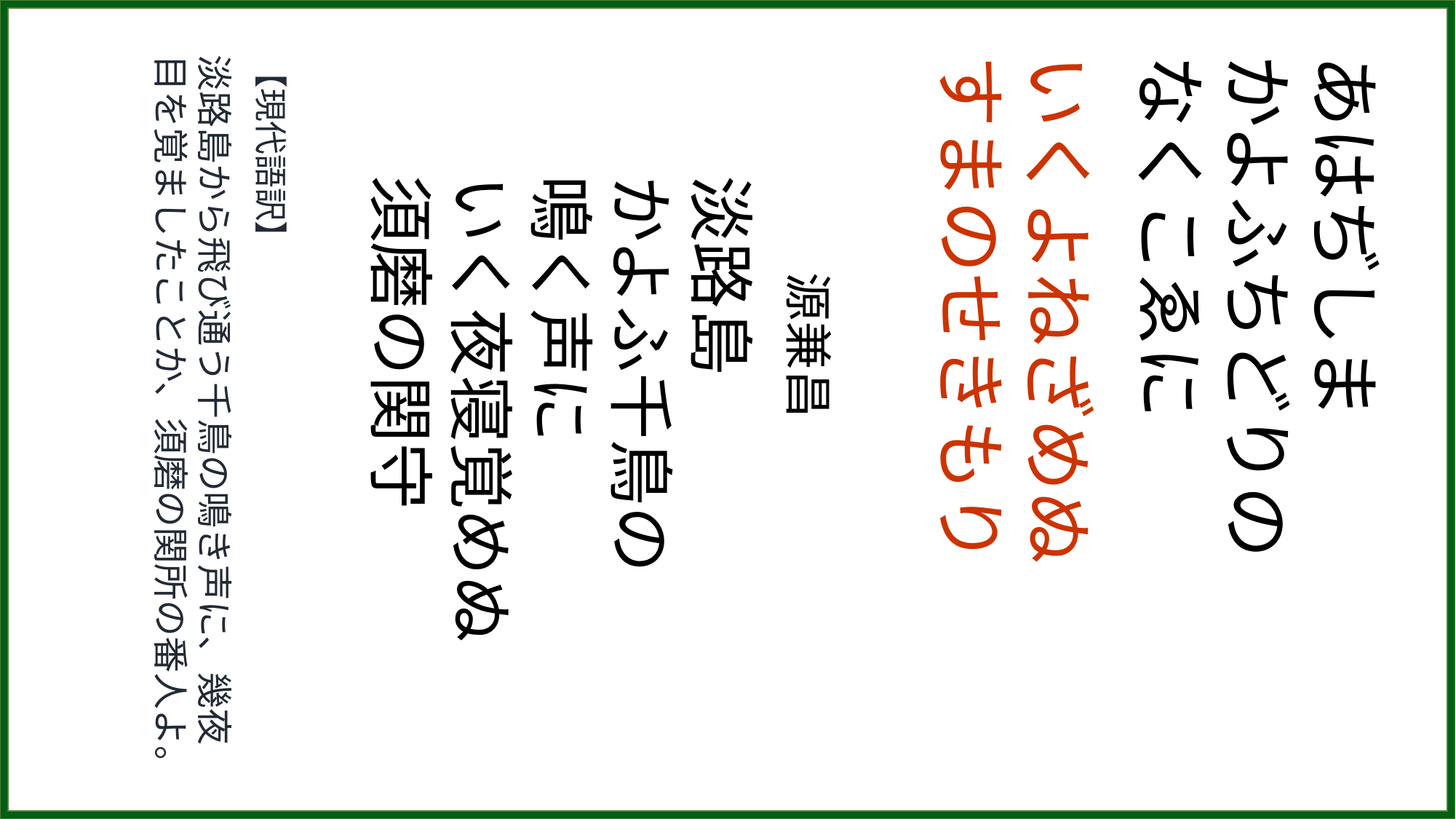

【現代語訳】

淡路島から飛び通う千鳥の鳴き声に、幾夜目を覚ましたことか、須磨の関所の番人よ。
　　源兼昌

淡路島
かよふ千鳥の
鳴く声に
いく夜寝覚めぬ
須磨の関守
いくよねざめぬ
すまのせきもり
あはぢしま
かよふちどりの
なくこゑに